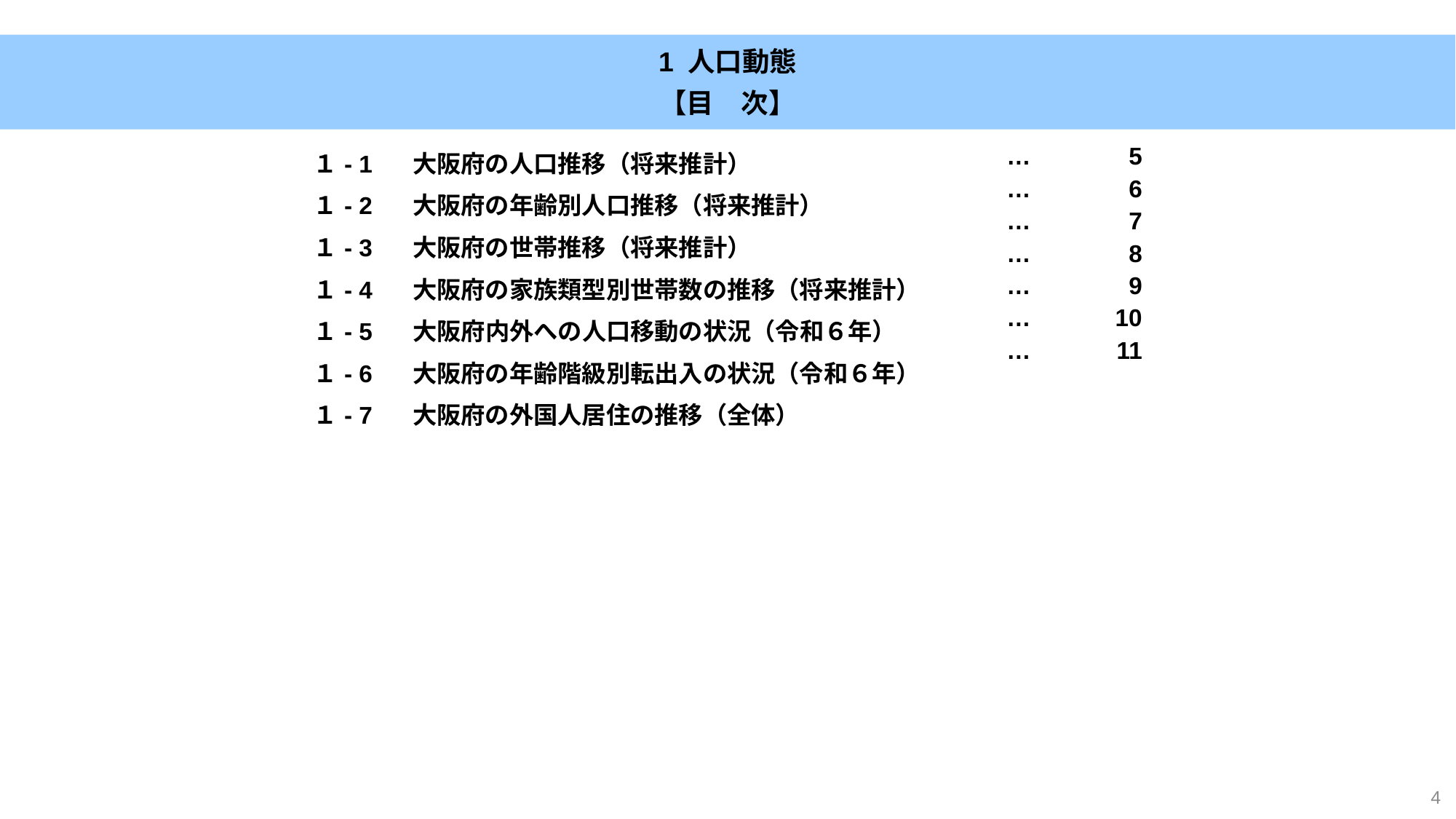

1 人口動態
【目　次】

| １- 1　 大阪府の人口推移（将来推計） １- 2　 大阪府の年齢別人口推移（将来推計） １- 3　 大阪府の世帯推移（将来推計） １- 4　 大阪府の家族類型別世帯数の推移（将来推計） １- 5　 大阪府内外への人口移動の状況（令和６年） １- 6　 大阪府の年齢階級別転出入の状況（令和６年） １- 7　 大阪府の外国人居住の推移（全体） | … … … … … … … | 5 6 7 8 9 10 11 |
| --- | --- | --- |
4